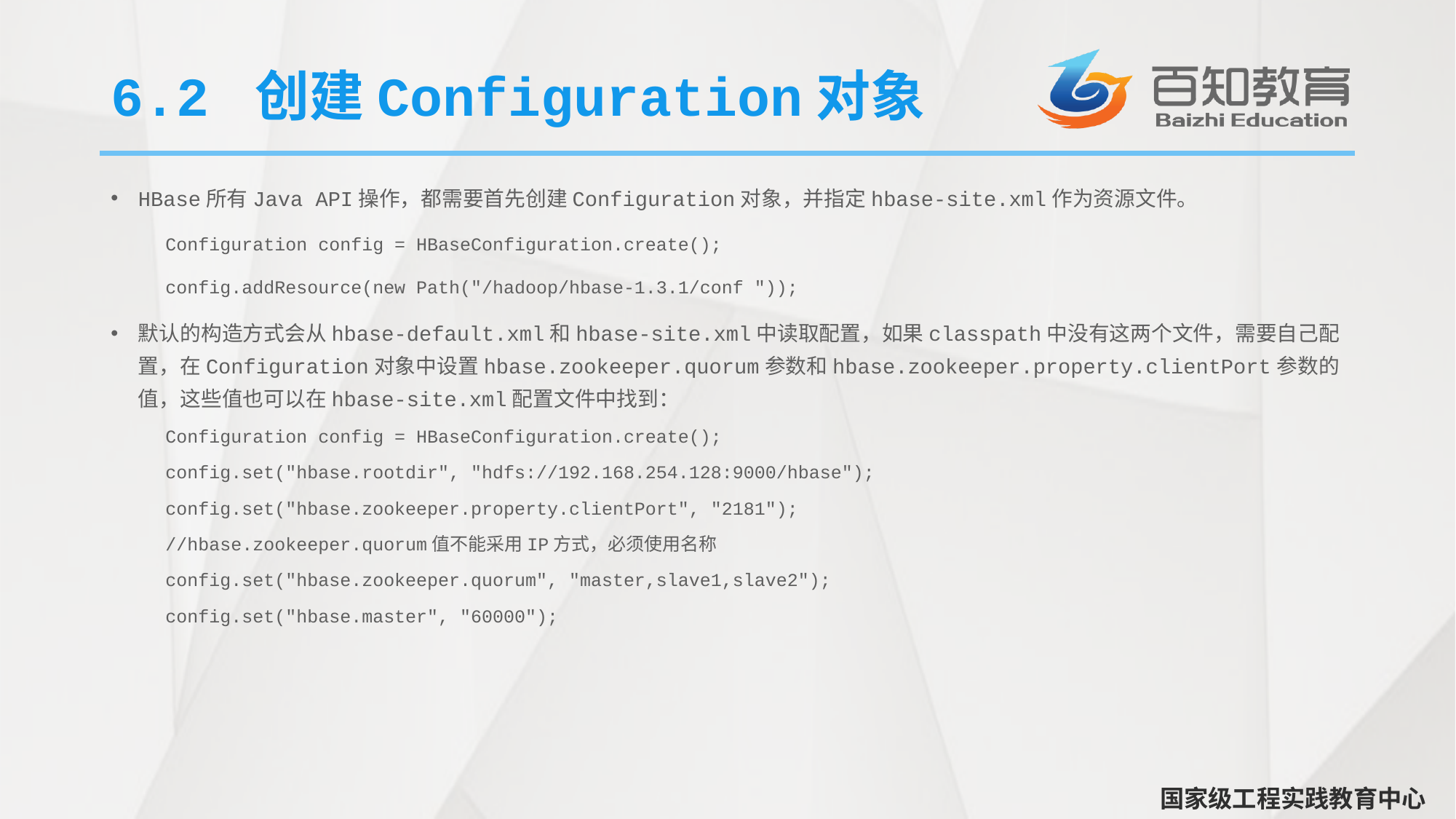

# 6.2 创建Configuration对象
HBase所有Java API操作，都需要首先创建Configuration对象，并指定hbase-site.xml作为资源文件。
     Configuration config = HBaseConfiguration.create();
     config.addResource(new Path("/hadoop/hbase-1.3.1/conf "));
默认的构造方式会从hbase-default.xml和hbase-site.xml中读取配置，如果classpath中没有这两个文件，需要自己配置，在Configuration对象中设置hbase.zookeeper.quorum参数和hbase.zookeeper.property.clientPort参数的值，这些值也可以在hbase-site.xml配置文件中找到：
Configuration config = HBaseConfiguration.create();
config.set("hbase.rootdir", "hdfs://192.168.254.128:9000/hbase");
config.set("hbase.zookeeper.property.clientPort", "2181");
//hbase.zookeeper.quorum值不能采用IP方式，必须使用名称
config.set("hbase.zookeeper.quorum", "master,slave1,slave2");
config.set("hbase.master", "60000");